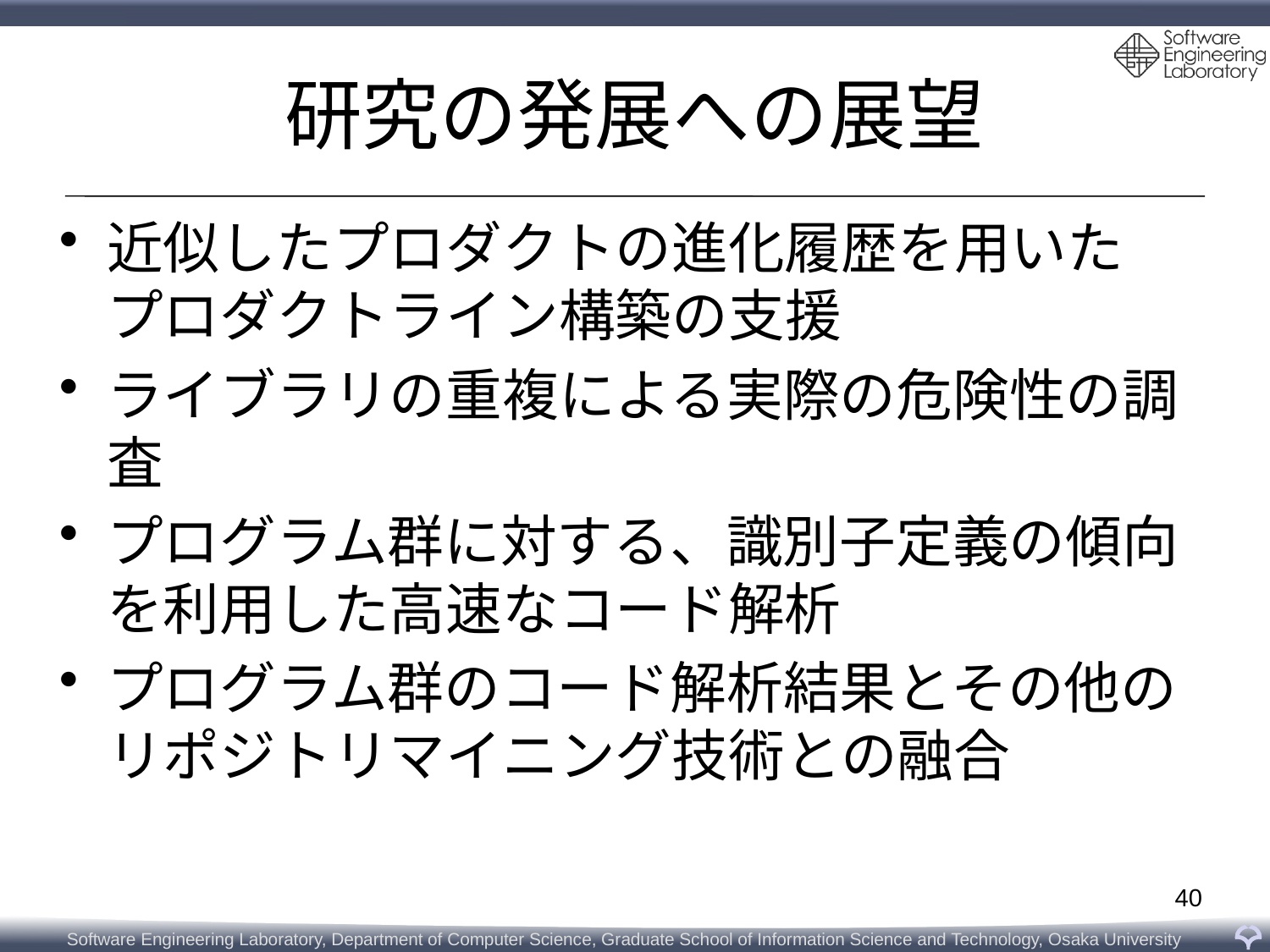

# 研究の発展への展望
近似したプロダクトの進化履歴を用いた
プロダクトライン構築の支援
ライブラリの重複による実際の危険性の調査
プログラム群に対する、識別子定義の傾向を利用した高速なコード解析
プログラム群のコード解析結果とその他の
リポジトリマイニング技術との融合
40